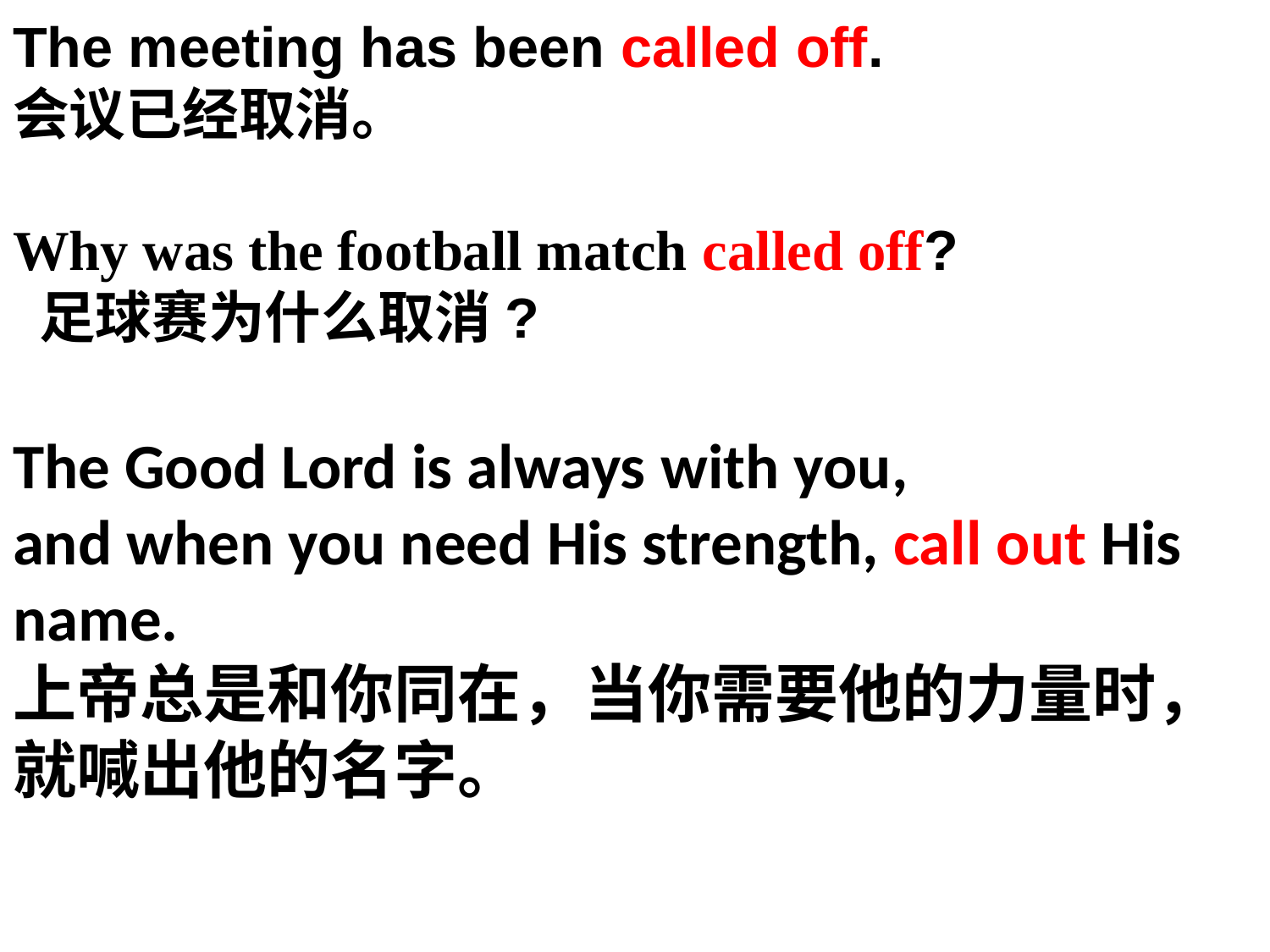

The meeting has been called off.
会议已经取消。

Why was the football match called off?
 足球赛为什么取消?

The Good Lord is always with you, and when you need His strength, call out His
name.
上帝总是和你同在，当你需要他的力量时，就喊出他的名字。